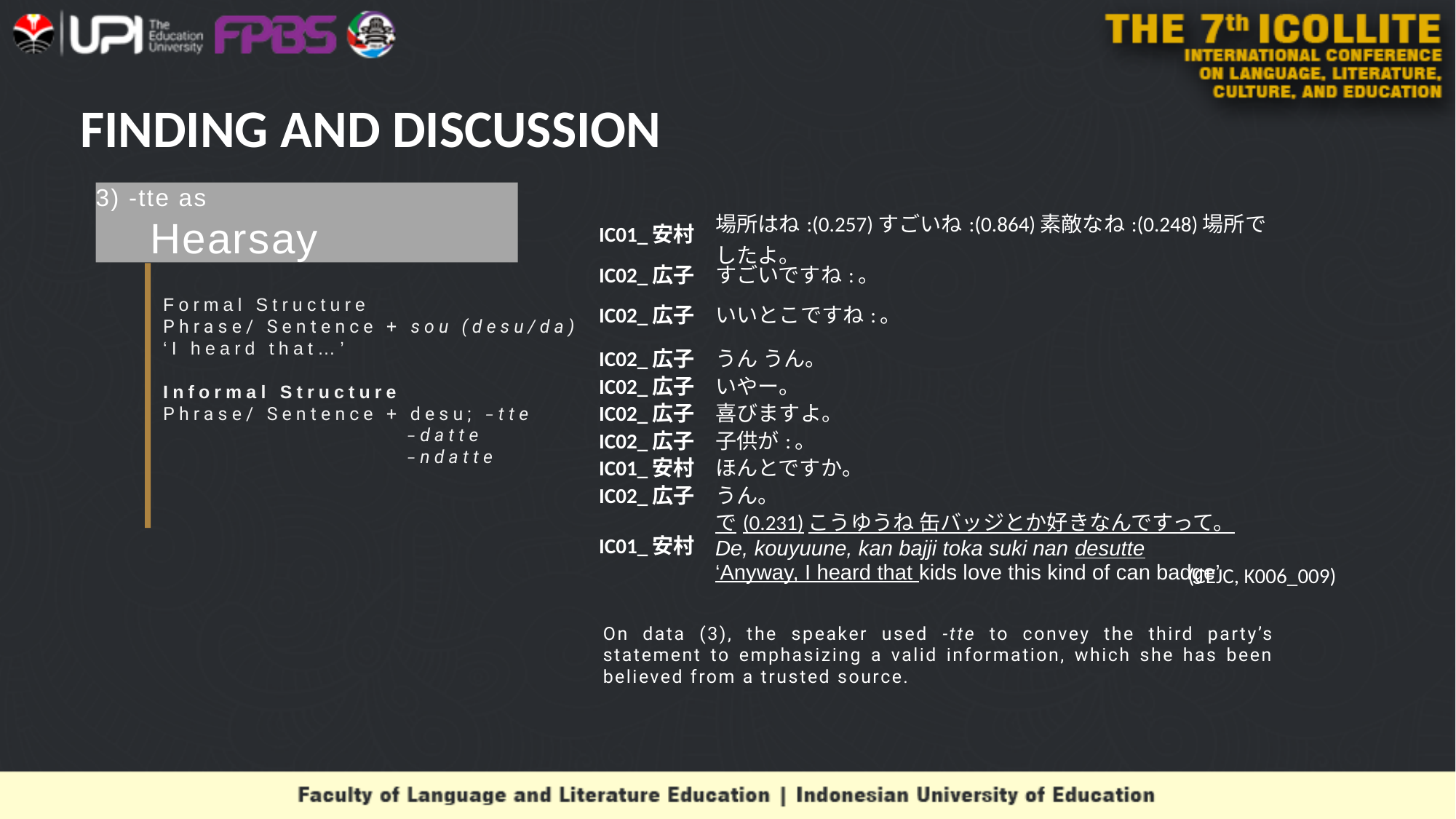

# FINDING AND DISCUSSION
3) -tte as
　Hearsay
| IC01\_安村 | 場所はね:(0.257)すごいね:(0.864)素敵なね:(0.248)場所でしたよ。 |
| --- | --- |
| IC02\_広子 | すごいですね:。 |
| IC02\_広子 | いいとこですね:。 |
| IC02\_広子 | うん うん。 |
| IC02\_広子 | いやー。 |
| IC02\_広子 | 喜びますよ。 |
| IC02\_広子 | 子供が:。 |
| IC01\_安村 | ほんとですか。 |
| IC02\_広子 | うん。 |
| IC01\_安村 | で(0.231)こうゆうね 缶バッジとか好きなんですって。 De, kouyuune, kan bajji toka suki nan desutte ‘Anyway, I heard that kids love this kind of can badge’ |

Formal Structure
Phrase/ Sentence + sou (desu/da)
‘I heard that…’

Informal Structure
Phrase/ Sentence + desu; –tte
                           –datte
                           –ndatte

(CEJC, K006_009)
On data (3), the speaker used -tte to convey the third party’s statement to emphasizing a valid information, which she has been believed from a trusted source.